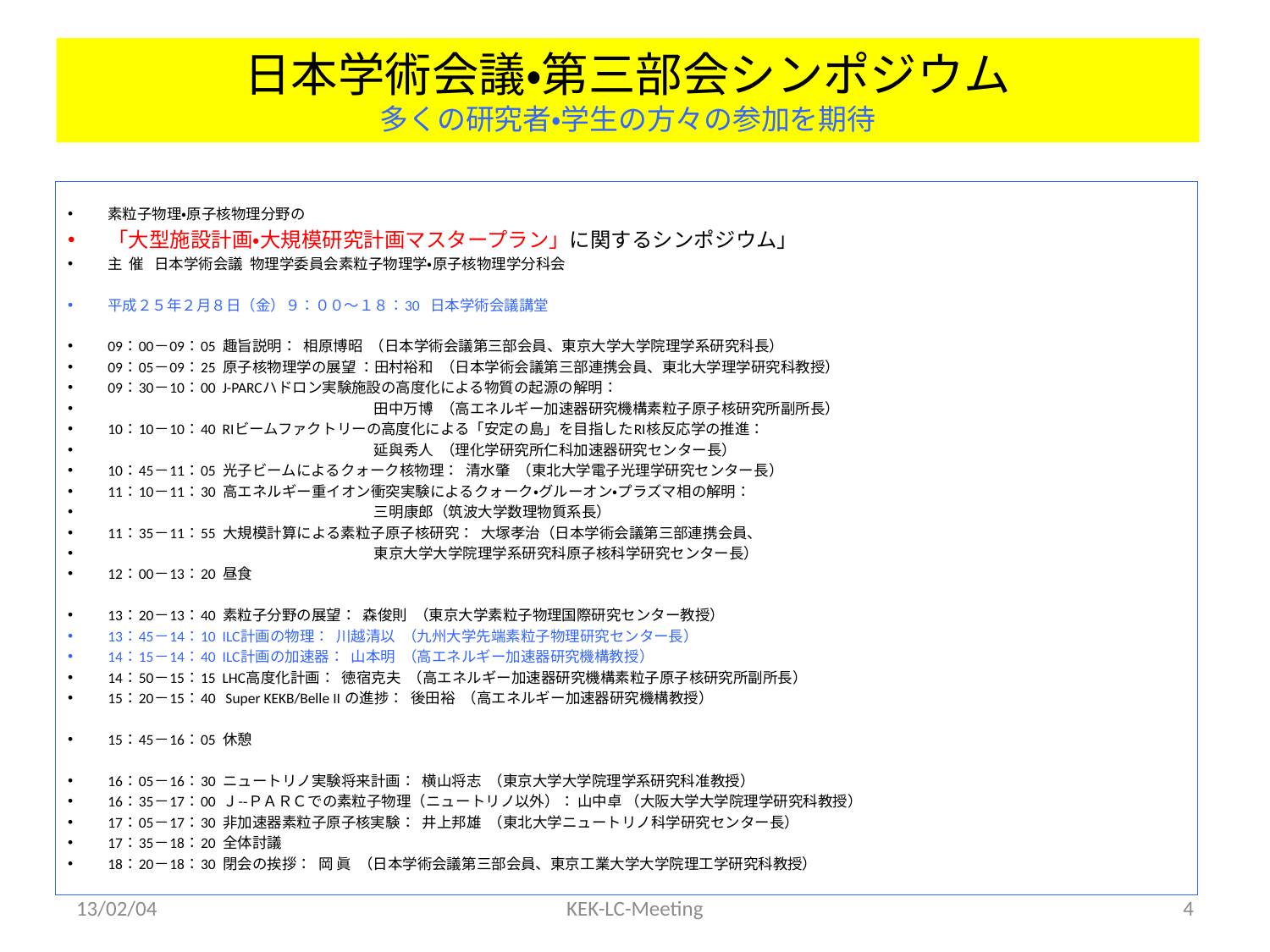

# 日本学術会議・第三部会シンポジウム 多くの研究者・学生の方々の参加を期待

素粒子物理・原子核物理分野の
「大型施設計画・大規模研究計画マスタープラン」に関するシンポジウム」
主  催   日本学術会議  物理学委員会素粒子物理学・原子核物理学分科会

平成２５年２月８日（金）９：００～１８：30   日本学術会議講堂

09：00－09：05  趣旨説明：  相原博昭  （日本学術会議第三部会員、東京大学大学院理学系研究科長）
09：05－09：25  原子核物理学の展望 ：田村裕和  （日本学術会議第三部連携会員、東北大学理学研究科教授）
09：30－10：00  J-PARCハドロン実験施設の高度化による物質の起源の解明：
　　　　　　　　　　　　　　　　　　田中万博  （高エネルギー加速器研究機構素粒子原子核研究所副所長）
10：10－10：40  RIビームファクトリーの高度化による「安定の島」を目指したRI核反応学の推進：
　　　　　　　　　　　　　　　　　　延與秀人  （理化学研究所仁科加速器研究センター長）
10：45－11：05  光子ビームによるクォーク核物理：  清水肇  （東北大学電子光理学研究センター長）
11：10－11：30  高エネルギー重イオン衝突実験によるクォーク・グルーオン・プラズマ相の解明：
　　　　　　　　　　　　　　　　　　三明康郎（筑波大学数理物質系長）
11：35－11：55  大規模計算による素粒子原子核研究：  大塚孝治（日本学術会議第三部連携会員、
　　　　　　　　　　　　　　　　　　東京大学大学院理学系研究科原子核科学研究センター長）
12：00－13：20  昼食

13：20－13：40  素粒子分野の展望：  森俊則  （東京大学素粒子物理国際研究センター教授）
13：45－14：10  ILC計画の物理：  川越清以  （九州大学先端素粒子物理研究センター長）
14：15－14：40  ILC計画の加速器：  山本明  （高エネルギー加速器研究機構教授）
14：50－15：15  LHC高度化計画：  徳宿克夫  （高エネルギー加速器研究機構素粒子原子核研究所副所長）
15：20－15：40   Super KEKB/Belle II の進捗：  後田裕  （高エネルギー加速器研究機構教授）

15：45－16：05  休憩

16：05－16：30  ニュートリノ実験将来計画：  横山将志  （東京大学大学院理学系研究科准教授）
16：35－17：00  Ｊ-­‐ＰＡＲＣでの素粒子物理（ニュートリノ以外）： 山中卓 （大阪大学大学院理学研究科教授）
17：05－17：30  非加速器素粒子原子核実験：  井上邦雄  （東北大学ニュートリノ科学研究センター長）
17：35－18：20  全体討議
18：20－18：30  閉会の挨拶：  岡 眞  （日本学術会議第三部会員、東京工業大学大学院理工学研究科教授）
13/02/04
KEK-LC-Meeting
4